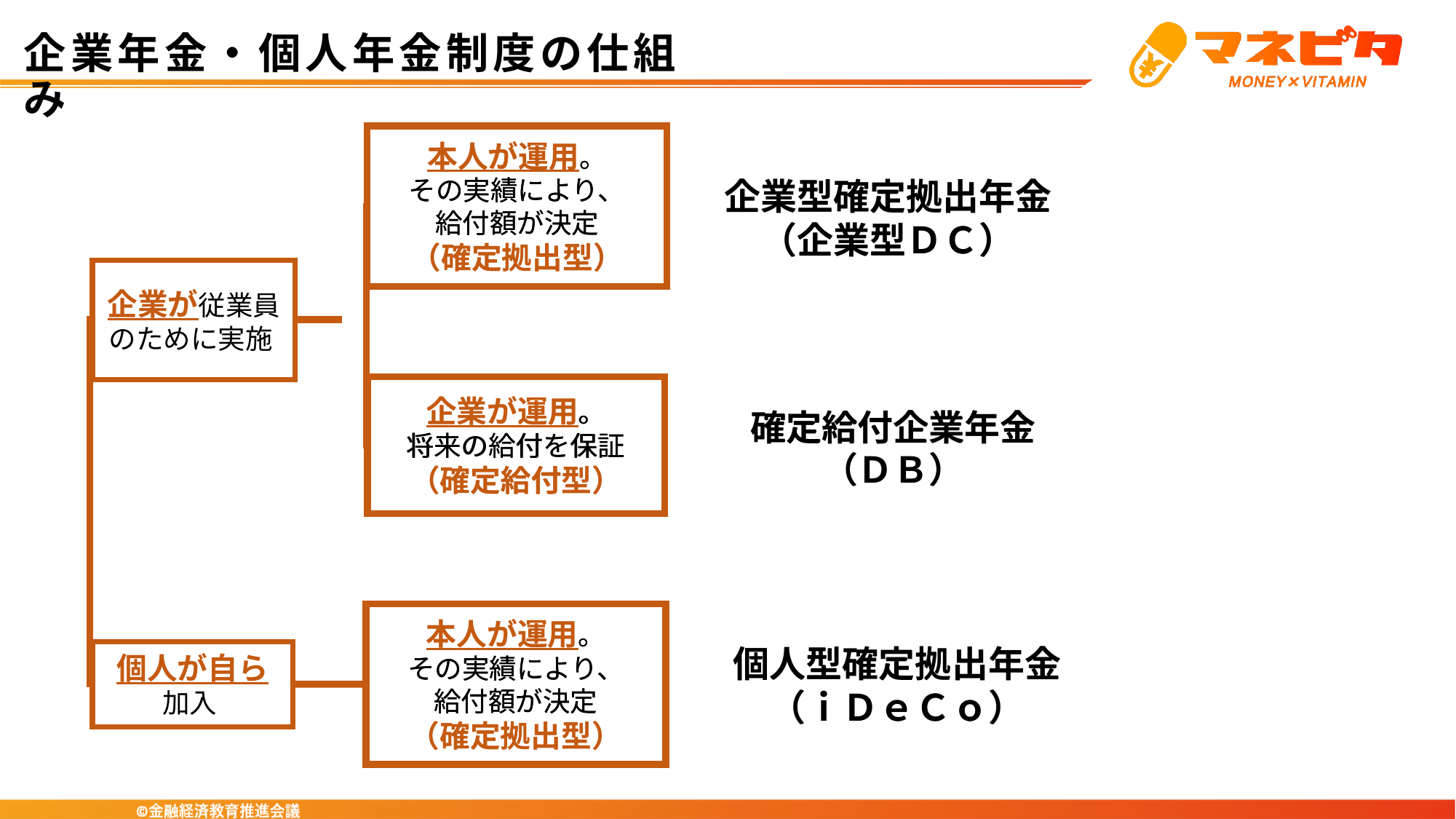

# 企業年金・個人年金制度の仕組み

本人が運用。
その実績により、
給付額が決定
（確定拠出型）
本人が運用。
その実績により、
給付額が決定
（確定拠出型）
企業型確定拠出年金（企業型ＤＣ）
企業型確定拠出年金（企業型ＤＣ）
企業が従業員のために実施
企業が運用。
将来の給付を保証
（確定給付型）
企業が運用。
将来の給付を保証
（確定給付型）
確定給付企業年金（ＤＢ）
確定給付企業年金（ＤＢ）
本人が運用。
その実績により、
給付額が決定
（確定拠出型）
本人が運用。
その実績により、
給付額が決定
（確定拠出型）
個人型確定拠出年金（ｉＤｅＣｏ）
個人型確定拠出年金（ｉＤｅＣｏ）
個人が自ら
加入